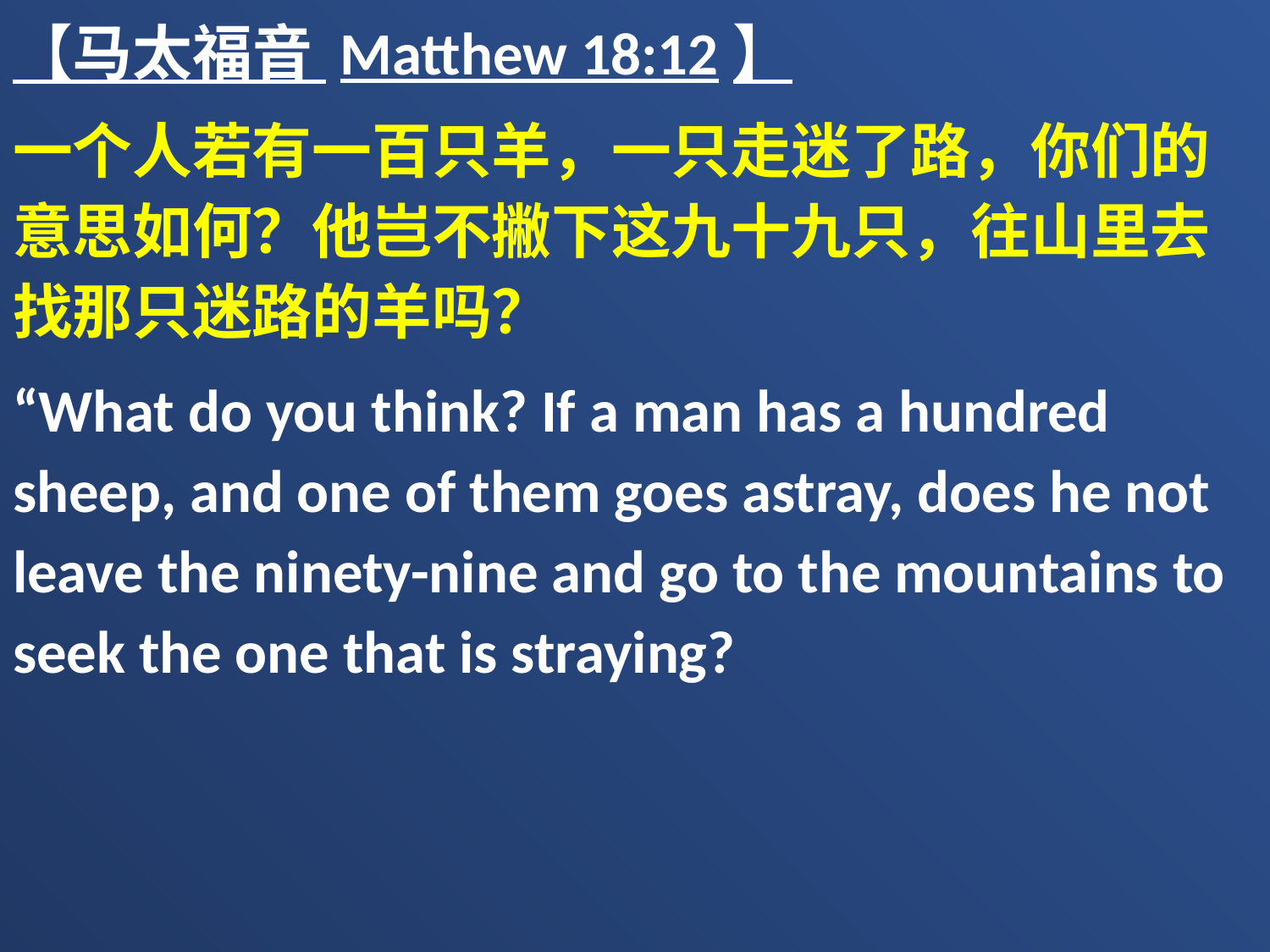

【马太福音 Matthew 18:12】
一个人若有一百只羊，一只走迷了路，你们的意思如何？他岂不撇下这九十九只，往山里去找那只迷路的羊吗？
“What do you think? If a man has a hundred sheep, and one of them goes astray, does he not leave the ninety-nine and go to the mountains to seek the one that is straying?